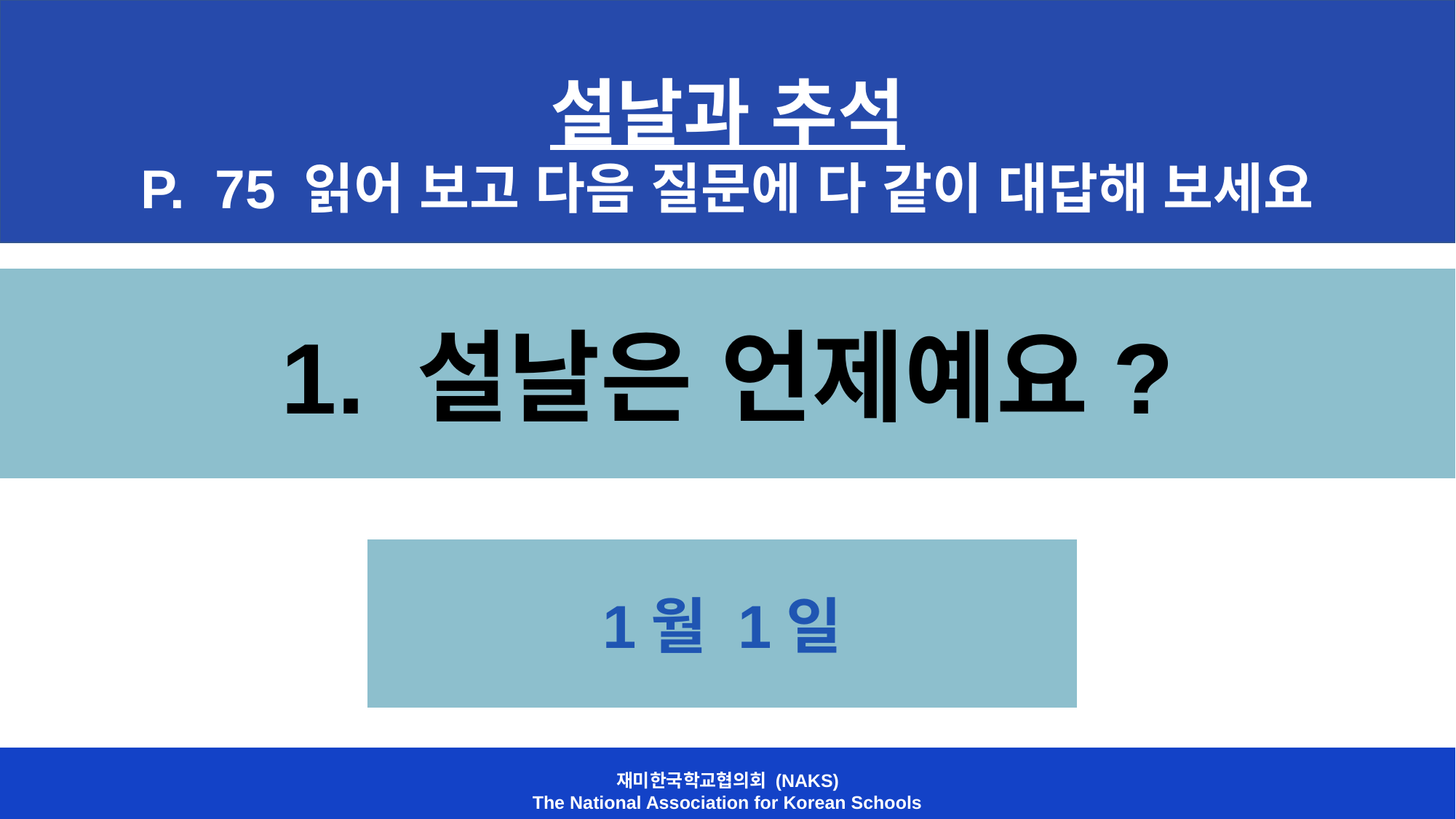

설날과 추석
P.  75 읽어 보고 다음 질문에 다 같이 대답해 보세요
1. 설날은 언제예요?
1월 1일
재미한국학교협의회 (NAKS)
The National Association for Korean Schools